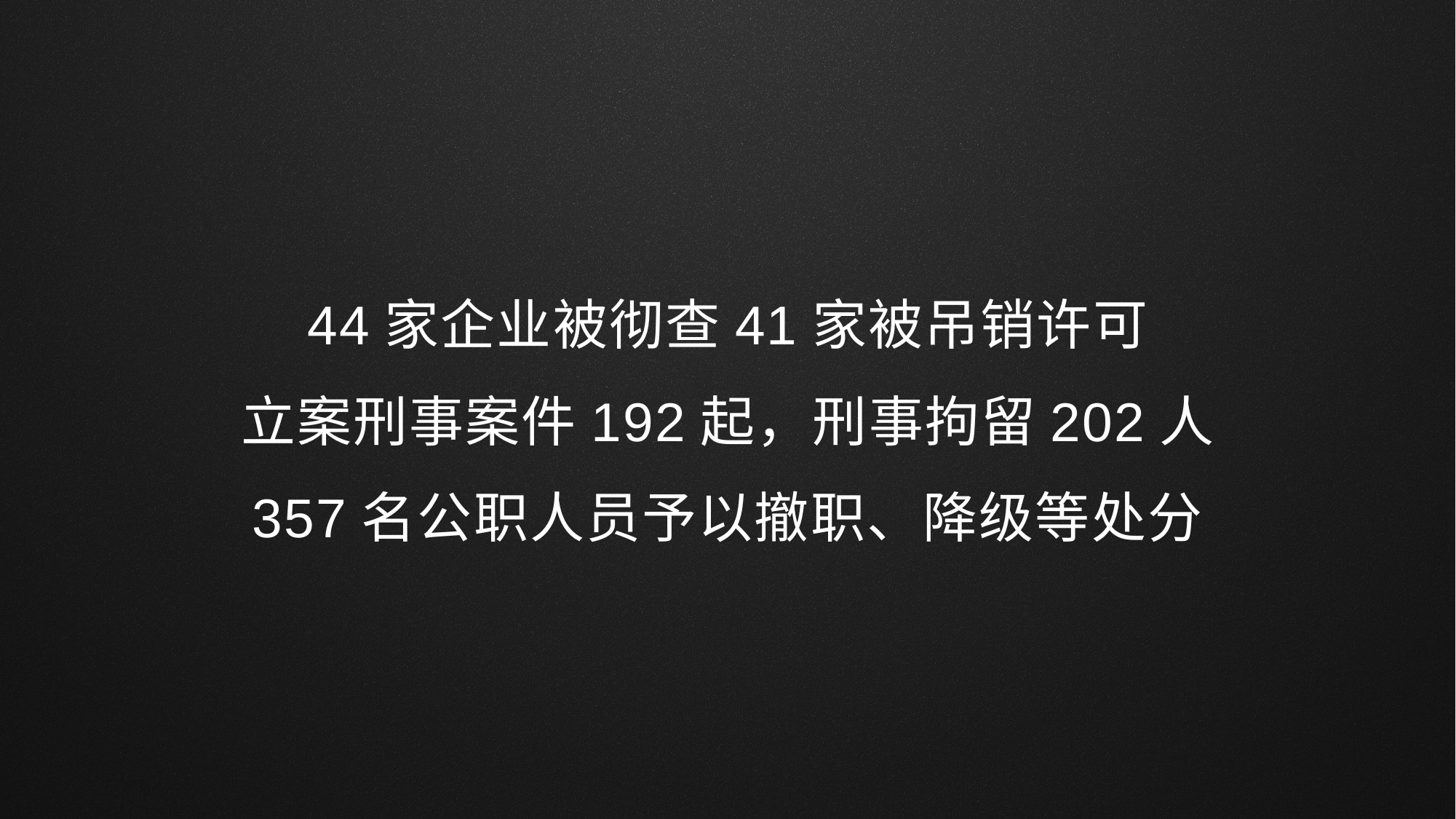

44家企业被彻查41家被吊销许可
立案刑事案件192起，刑事拘留202人
357名公职人员予以撤职、降级等处分